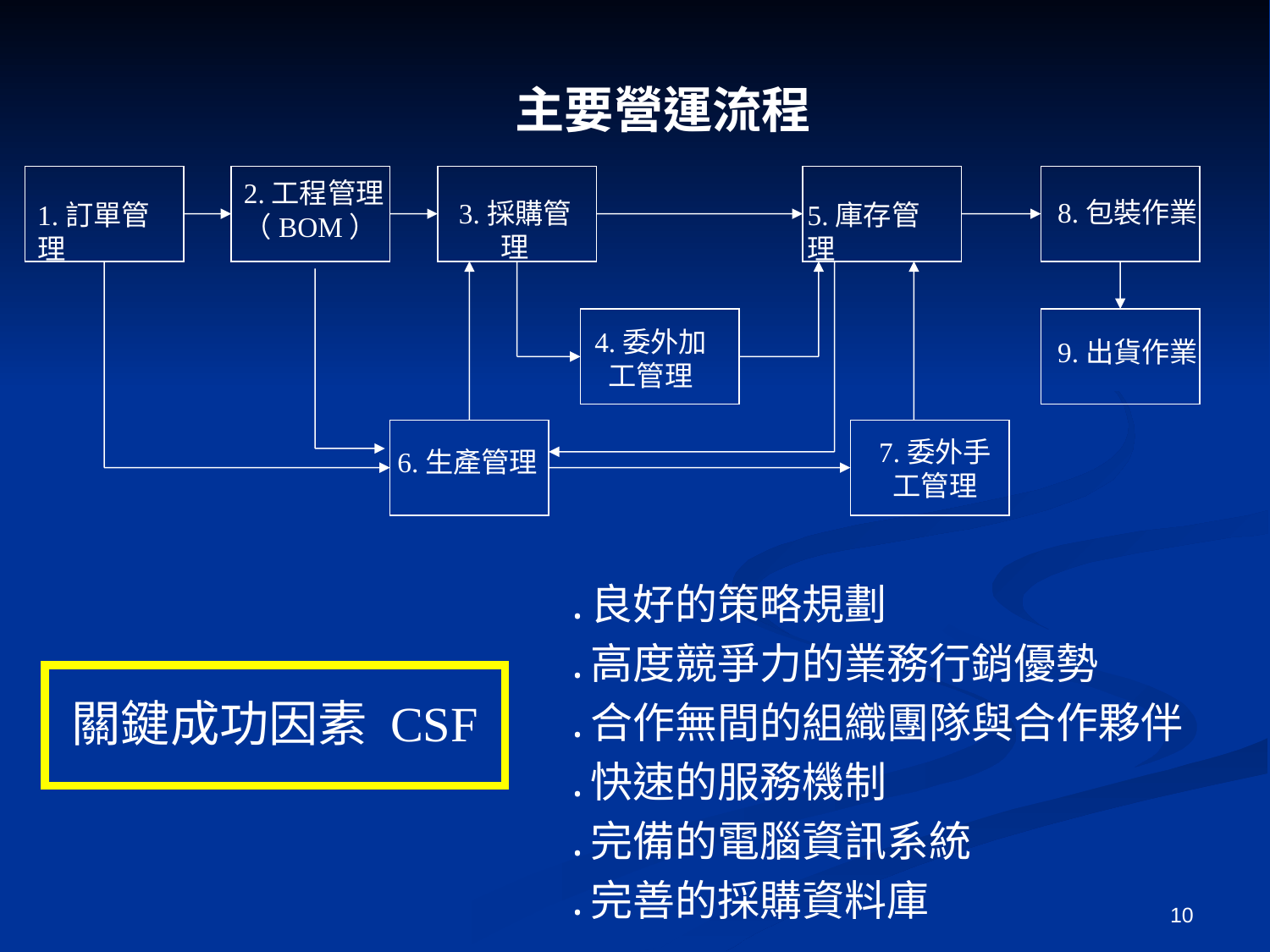

# 主要營運流程

2.工程管理
（BOM）
8.包裝作業
3.採購管理
1.訂單管理
5.庫存管理

4.委外加工管理
9.出貨作業

7.委外手工管理
6.生產管理

良好的策略規劃
高度競爭力的業務行銷優勢
合作無間的組織團隊與合作夥伴
快速的服務機制
完備的電腦資訊系統
完善的採購資料庫
關鍵成功因素 CSF
10